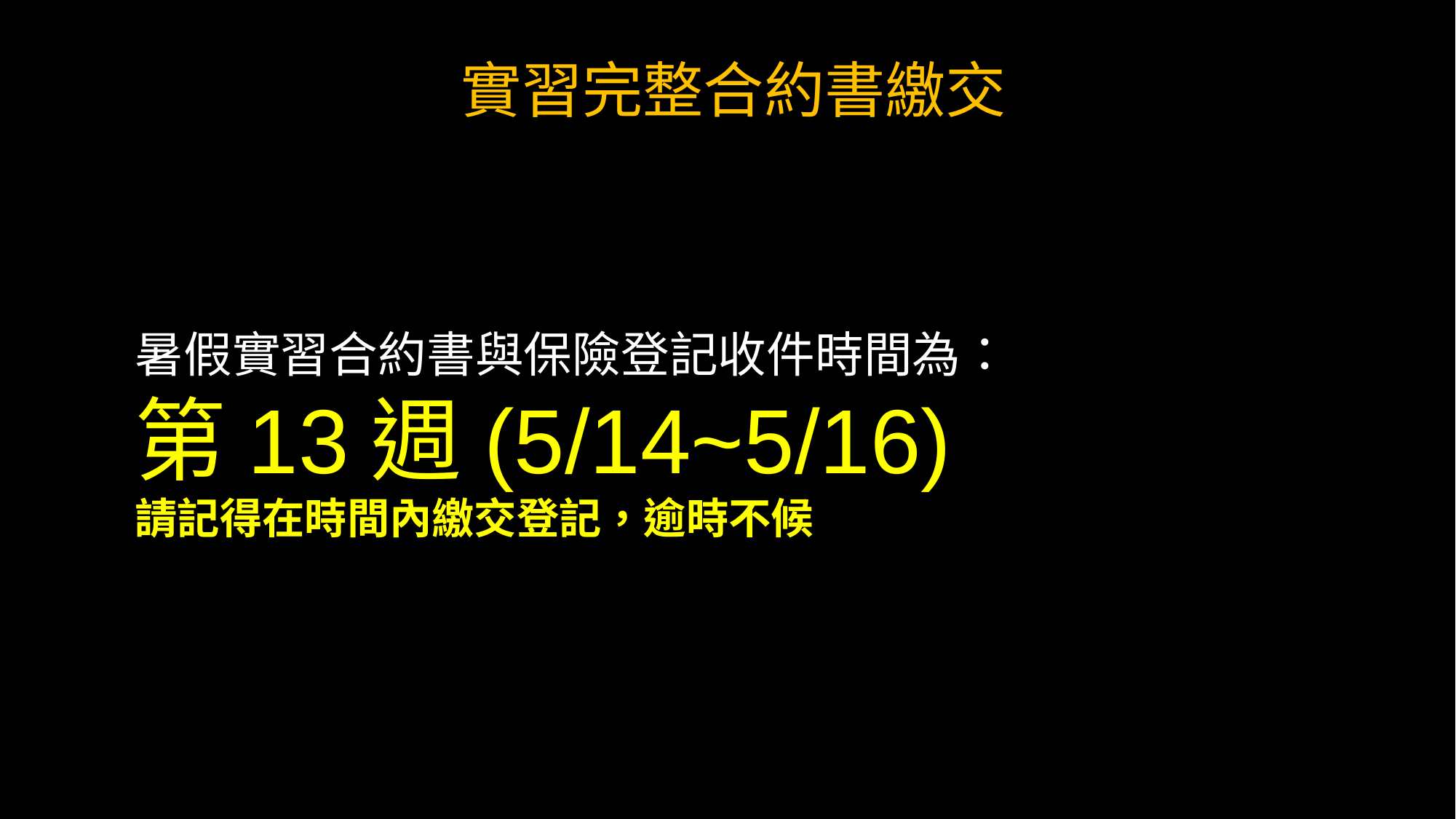

實習完整合約書繳交

暑假實習合約書與保險登記收件時間為：
第13週(5/14~5/16)
請記得在時間內繳交登記，逾時不候